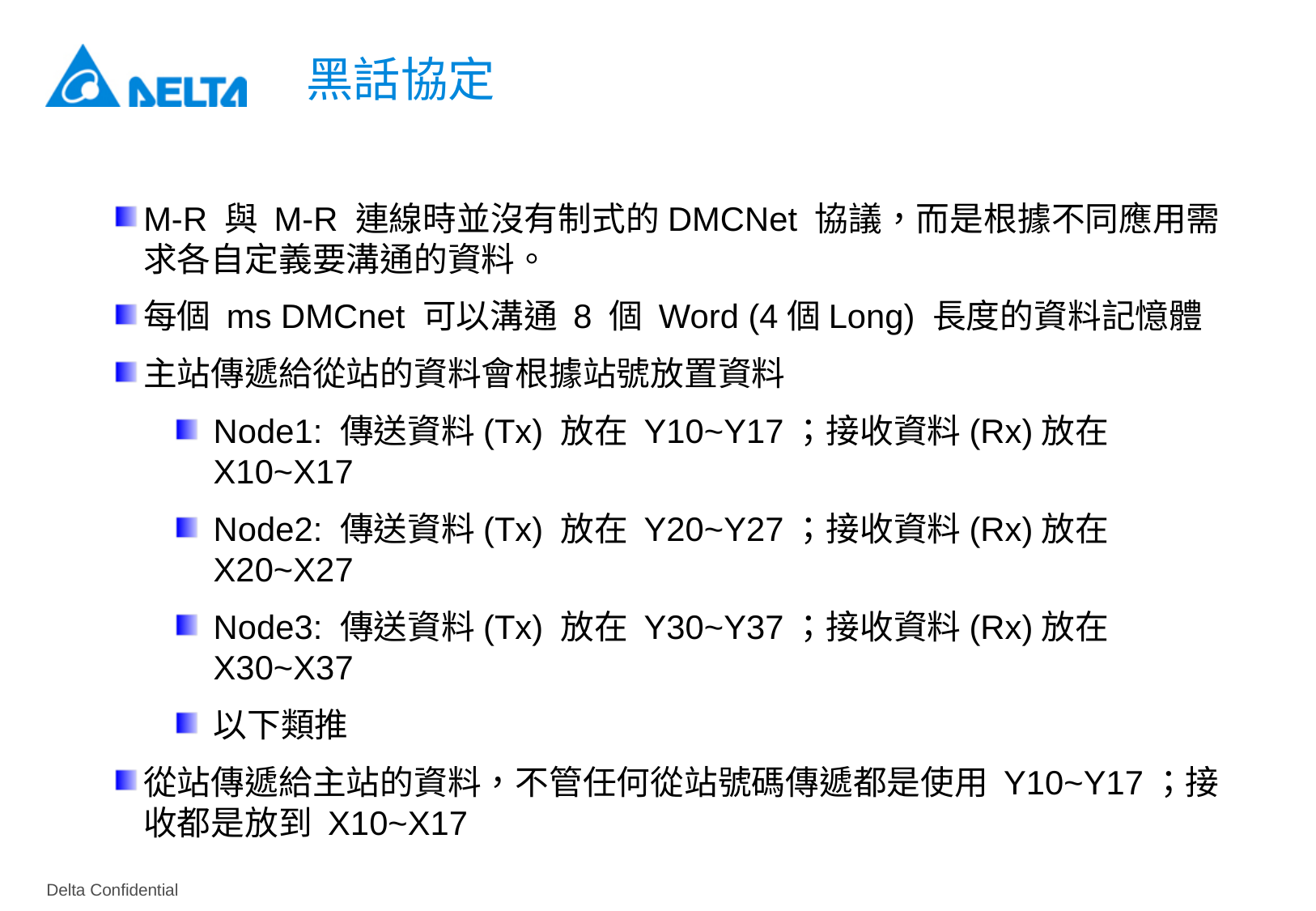

黑話協定
M-R 與 M-R 連線時並沒有制式的DMCNet 協議，而是根據不同應用需求各自定義要溝通的資料。
每個 ms DMCnet 可以溝通 8 個 Word (4個Long) 長度的資料記憶體
主站傳遞給從站的資料會根據站號放置資料
Node1: 傳送資料(Tx) 放在 Y10~Y17；接收資料(Rx)放在 X10~X17
Node2: 傳送資料(Tx) 放在 Y20~Y27；接收資料(Rx)放在 X20~X27
Node3: 傳送資料(Tx) 放在 Y30~Y37；接收資料(Rx)放在 X30~X37
以下類推
從站傳遞給主站的資料，不管任何從站號碼傳遞都是使用 Y10~Y17；接收都是放到 X10~X17